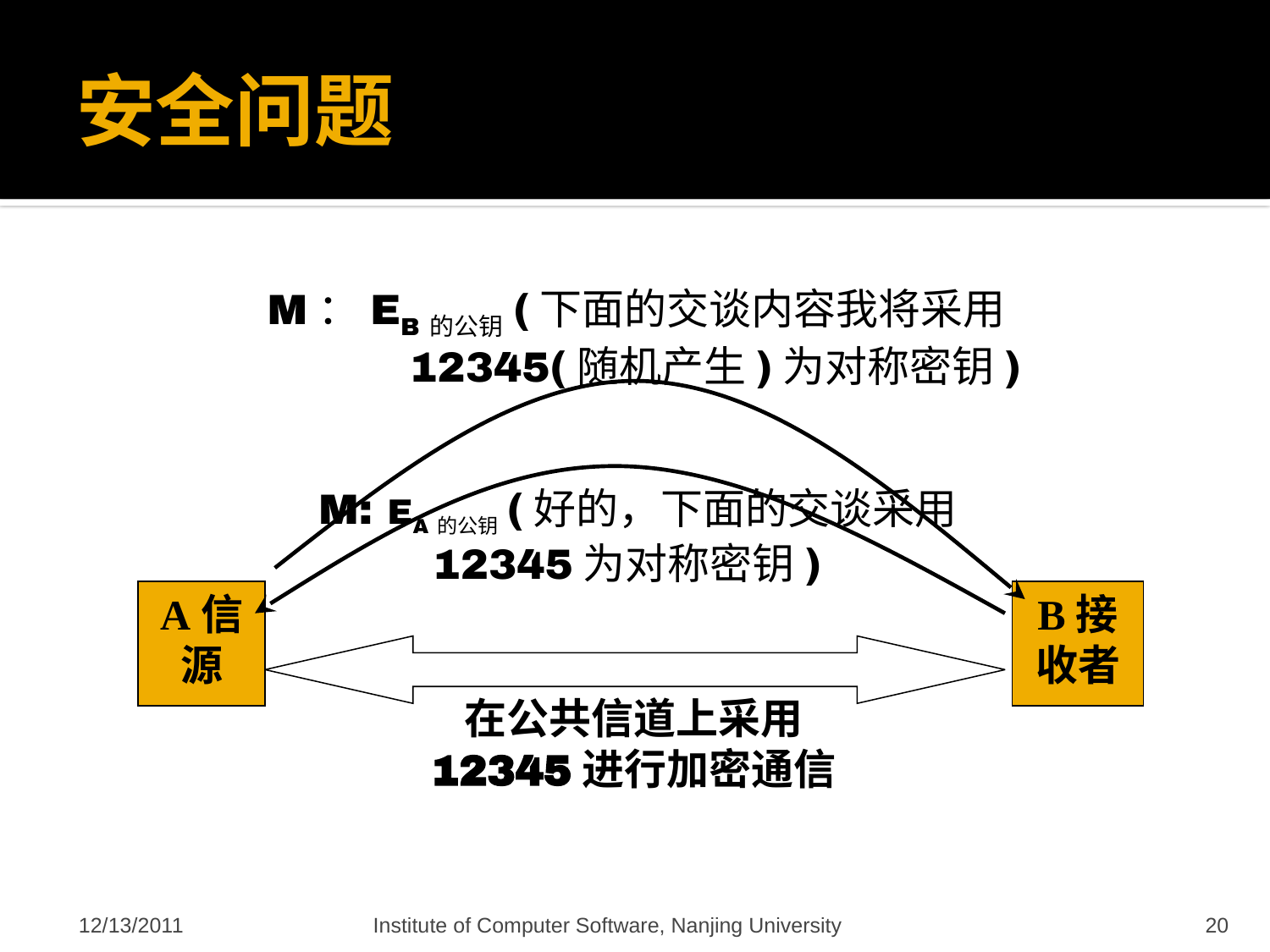

# 安全问题
M：EB的公钥(下面的交谈内容我将采用
          12345(随机产生)为对称密钥)

M: EA的公钥(好的，下面的交谈采用
        12345为对称密钥)
A信源
B接收者

在公共信道上采用
12345进行加密通信
12/13/2011
Institute of Computer Software, Nanjing University
20